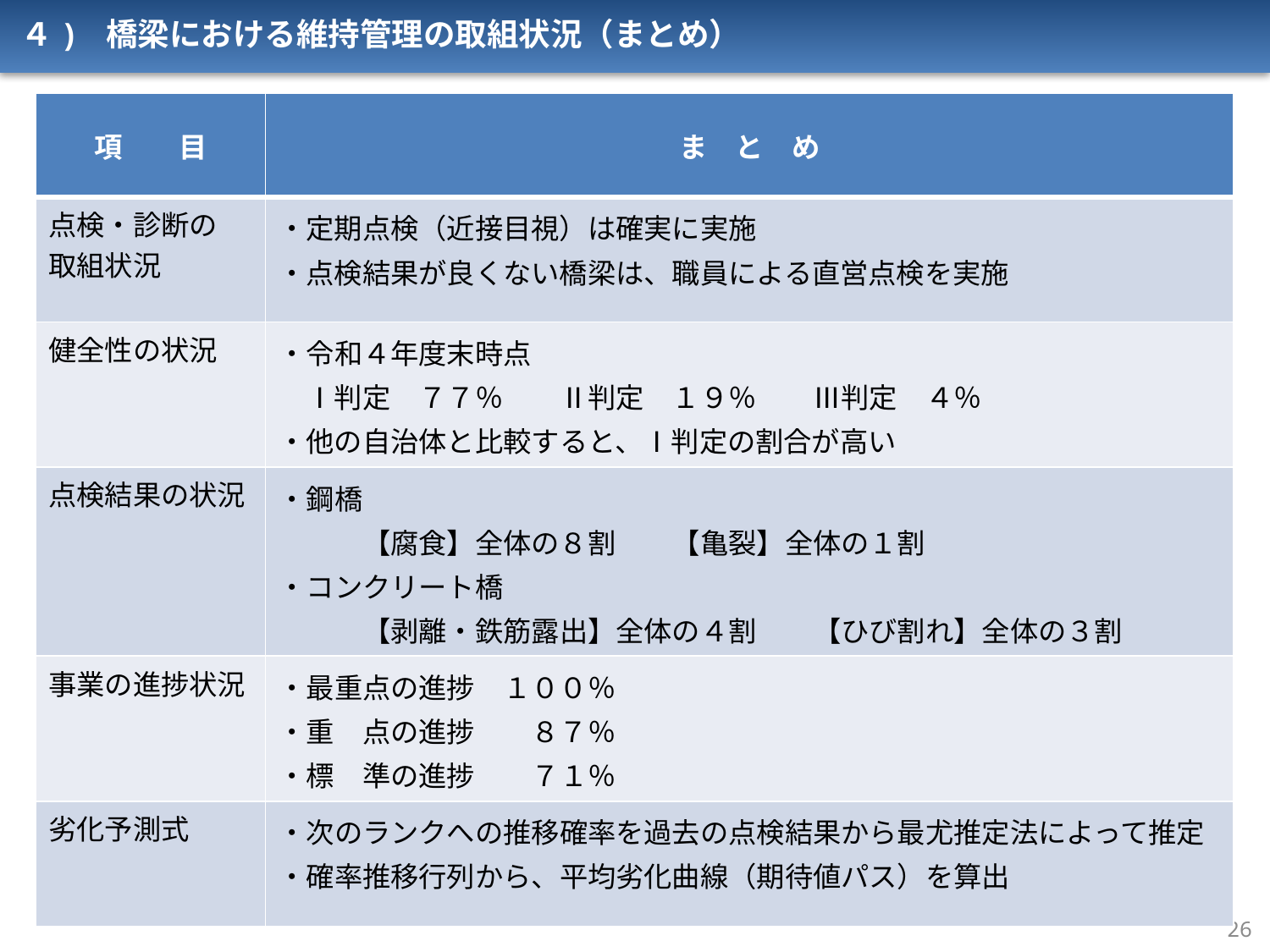

４) 橋梁における維持管理の取組状況（まとめ）
| 項　　目 | ま　と　め |
| --- | --- |
| 点検・診断の 取組状況 | ・定期点検（近接目視）は確実に実施 ・点検結果が良くない橋梁は、職員による直営点検を実施 |
| 健全性の状況 | ・令和４年度末時点 　Ⅰ判定　７７％　　Ⅱ判定　１９％　　Ⅲ判定　４％ ・他の自治体と比較すると、Ⅰ判定の割合が高い |
| 点検結果の状況 | ・鋼橋　　 　　　【腐食】全体の８割　　【亀裂】全体の１割 ・コンクリート橋　 　　　【剥離・鉄筋露出】全体の４割　　【ひび割れ】全体の３割 |
| 事業の進捗状況 | ・最重点の進捗　１００％ ・重　点の進捗　　８７％ ・標　準の進捗　　７１％ |
| 劣化予測式 | ・次のランクへの推移確率を過去の点検結果から最尤推定法によって推定 ・確率推移行列から、平均劣化曲線（期待値パス）を算出 |
26